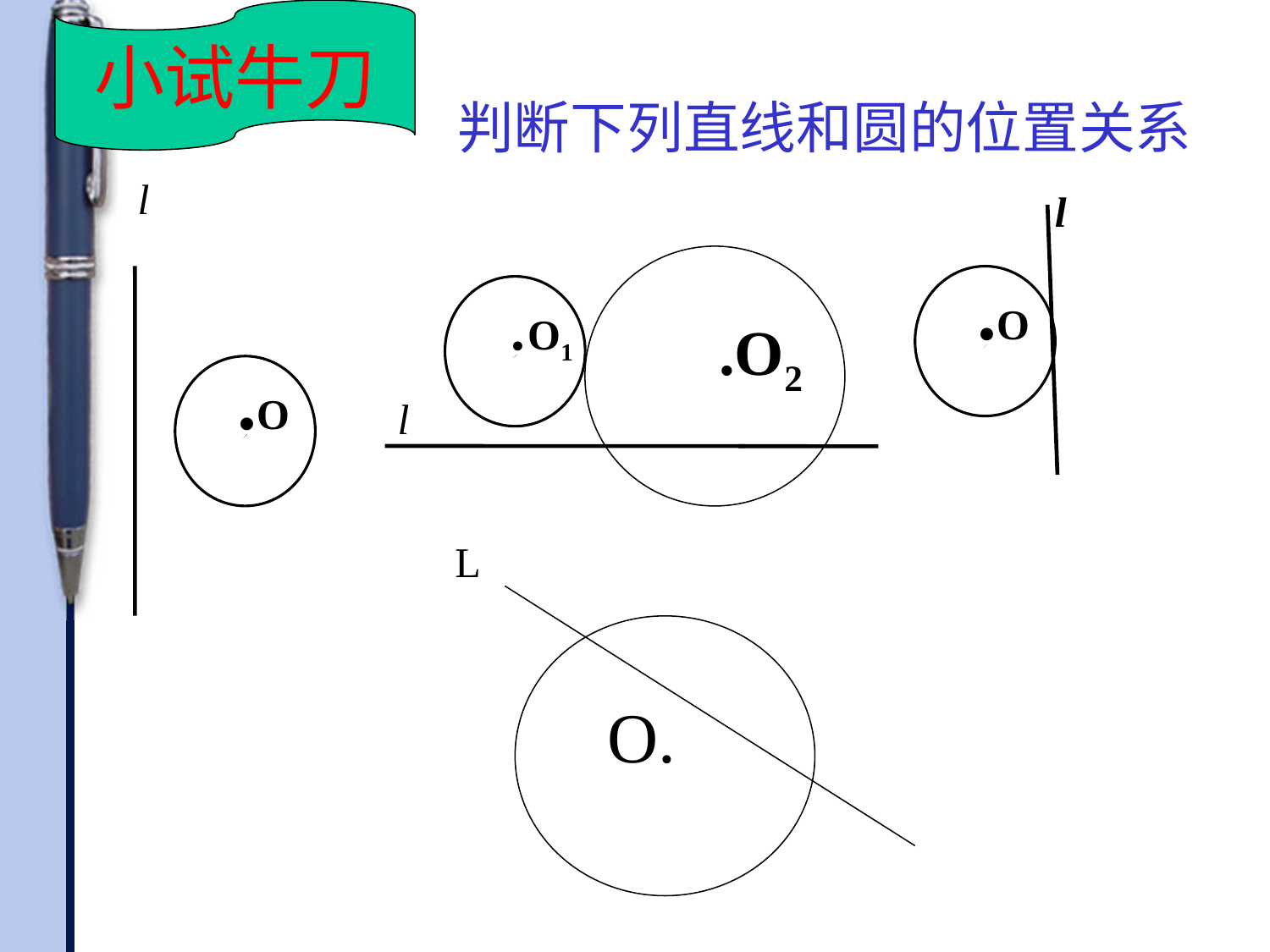

小试牛刀
判断下列直线和圆的位置关系
l

.O

l

.O

.O1

.O2
l

L

O.